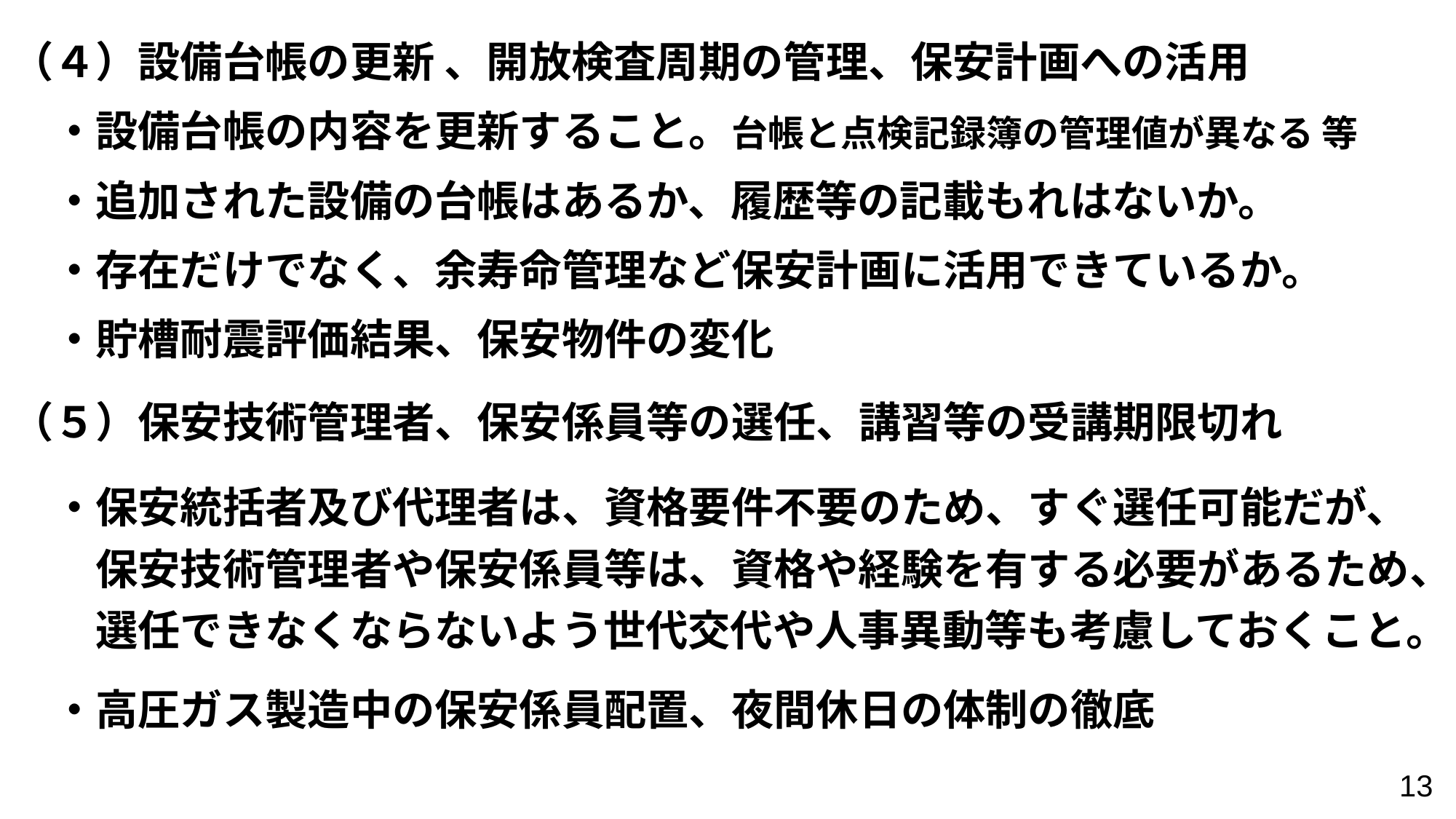

（４）設備台帳の更新 、開放検査周期の管理、保安計画への活用
　・設備台帳の内容を更新すること。台帳と点検記録簿の管理値が異なる 等
　・追加された設備の台帳はあるか、履歴等の記載もれはないか。
　・存在だけでなく、余寿命管理など保安計画に活用できているか。
　・貯槽耐震評価結果、保安物件の変化

（５）保安技術管理者、保安係員等の選任、講習等の受講期限切れ

　・保安統括者及び代理者は、資格要件不要のため、すぐ選任可能だが、
　　保安技術管理者や保安係員等は、資格や経験を有する必要があるため、
　　選任できなくならないよう世代交代や人事異動等も考慮しておくこと。

　・高圧ガス製造中の保安係員配置、夜間休日の体制の徹底

 13